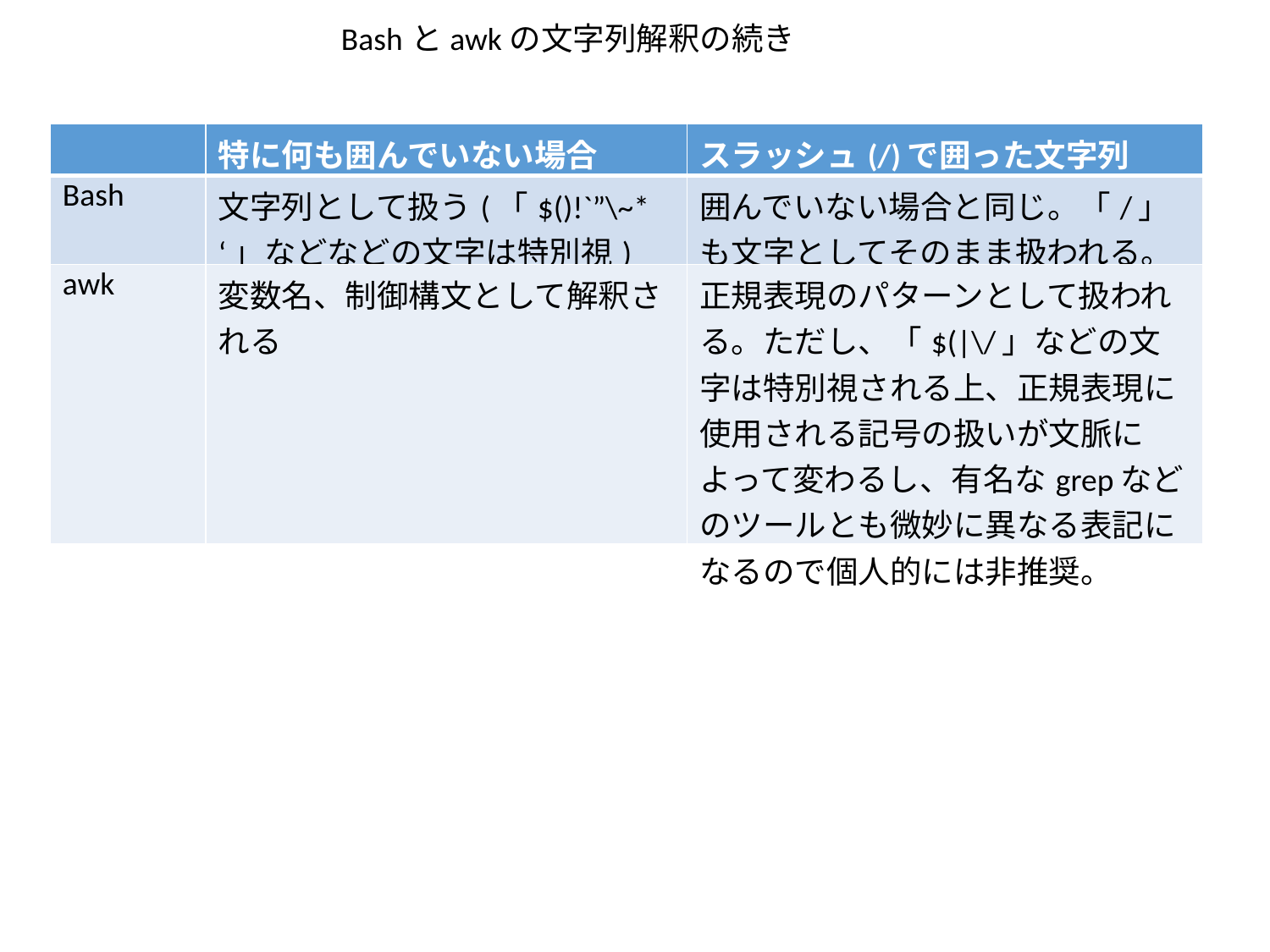

Bashとawkの文字列解釈の続き
|  | 特に何も囲んでいない場合 | スラッシュ(/)で囲った文字列 |
| --- | --- | --- |
| Bash | 文字列として扱う(「$()!`”\~\* ‘」などなどの文字は特別視) | 囲んでいない場合と同じ。「/」も文字としてそのまま扱われる。 |
| awk | 変数名、制御構文として解釈される | 正規表現のパターンとして扱われる。ただし、「$(|\/」などの文字は特別視される上、正規表現に使用される記号の扱いが文脈によって変わるし、有名なgrepなどのツールとも微妙に異なる表記になるので個人的には非推奨。 |